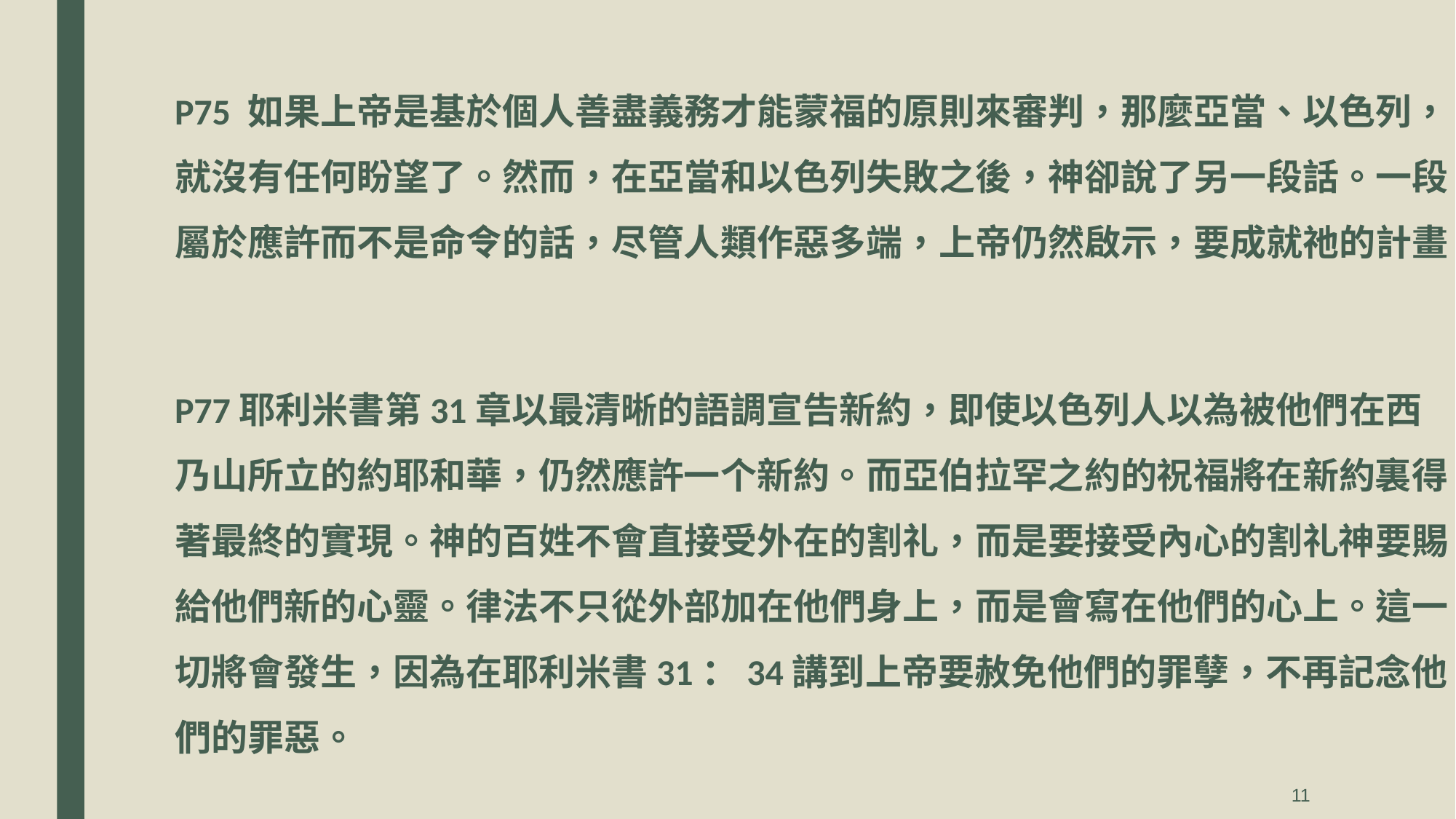

P75 如果上帝是基於個人善盡義務才能蒙福的原則來審判，那麼亞當、以色列，就沒有任何盼望了。然而，在亞當和以色列失敗之後，神卻說了另一段話。一段屬於應許而不是命令的話，尽管人類作惡多端，上帝仍然啟示，要成就祂的計畫。

P77耶利米書第31章以最清晰的語調宣告新約，即使以色列人以為被他們在西乃山所立的約耶和華，仍然應許一个新約。而亞伯拉罕之約的祝福將在新約裏得著最終的實現。神的百姓不會直接受外在的割礼，而是要接受內心的割礼神要賜給他們新的心靈。律法不只從外部加在他們身上，而是會寫在他們的心上。這一切將會發生，因為在耶利米書31：34講到上帝要赦免他們的罪孽，不再記念他們的罪惡。

11